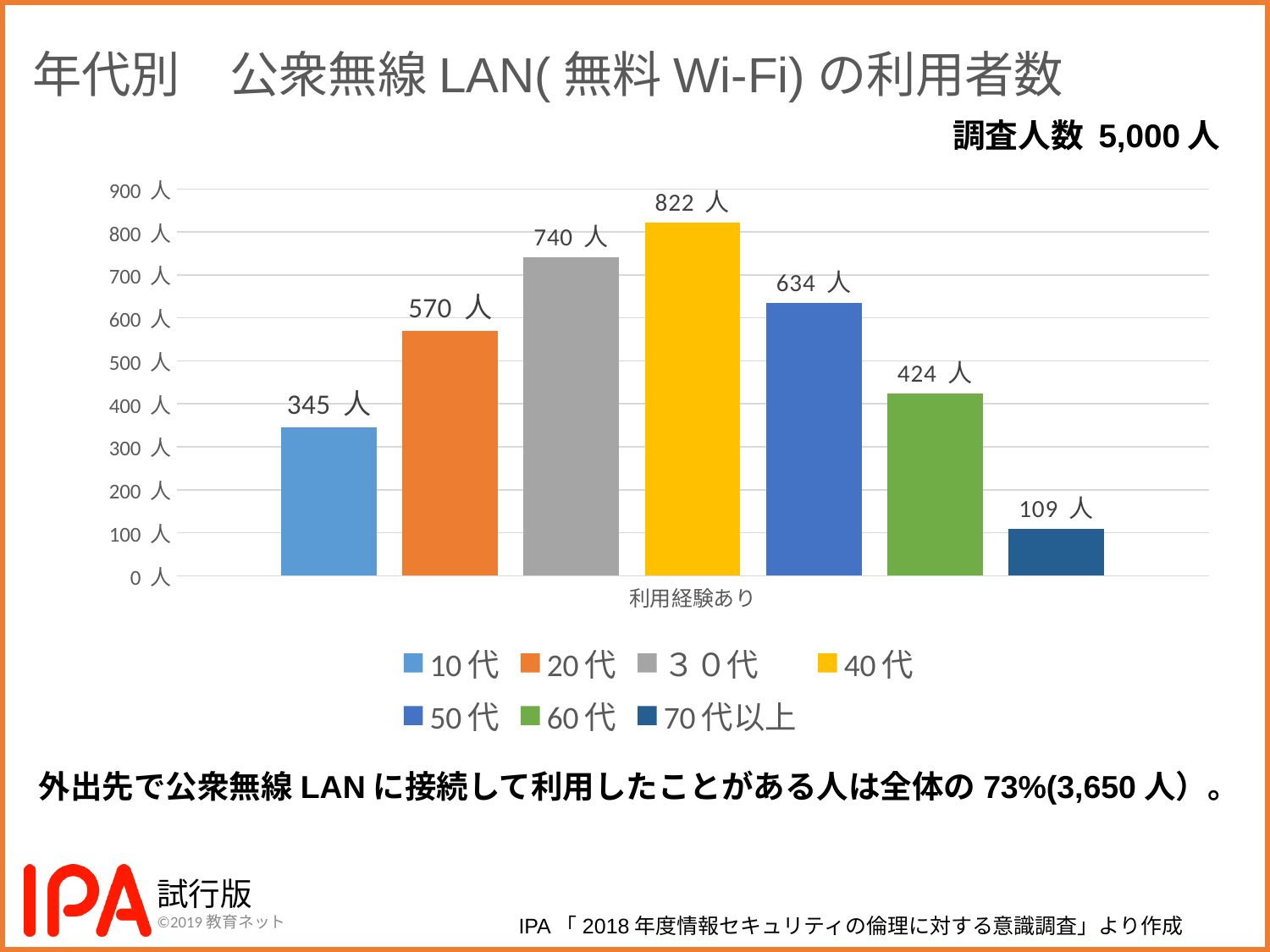

年代別　公衆無線LAN(無料Wi-Fi)の利用者数
調査人数 5,000人

### Chart

| Category | 10代 | 20代 | ３０代 | 40代 | 50代 | 60代 | 70代以上 |
|---|---|---|---|---|---|---|---|
| 利用経験あり | 344.8 | 569.6 | 740.22 | 821.583 | 634.0949999999999 | 423.72 | 108.974 |
外出先で公衆無線LANに接続して利用したことがある人は全体の73%(3,650人）。
IPA「2018年度情報セキュリティの倫理に対する意識調査」より作成